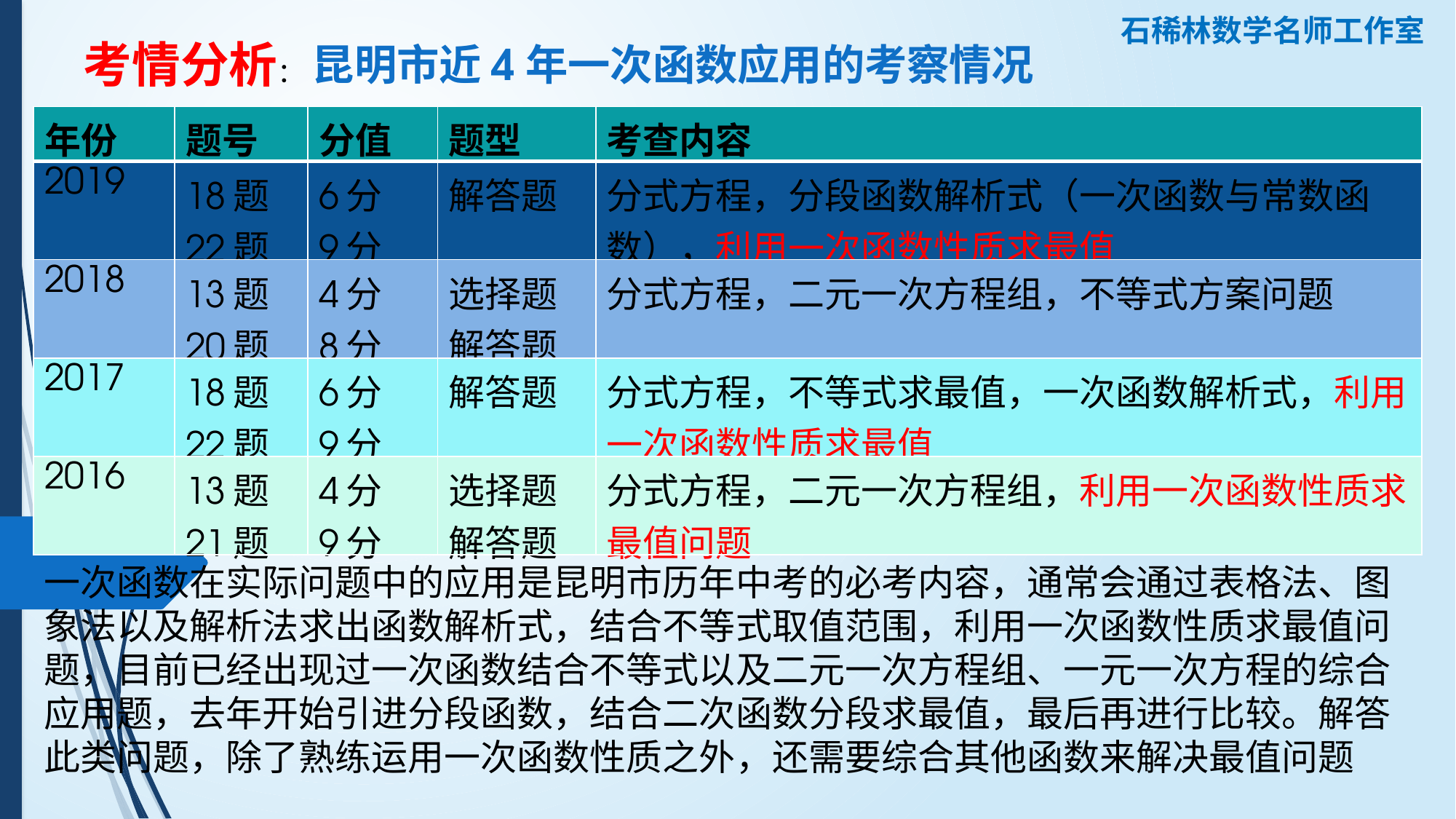

石稀林数学名师工作室
考情分析：
昆明市近4年一次函数应用的考察情况
| 年份 | 题号 | 分值 | 题型 | 考查内容 |
| --- | --- | --- | --- | --- |
| 2019 | 18题22题 | 6分 9分 | 解答题 | 分式方程，分段函数解析式（一次函数与常数函数），利用一次函数性质求最值 |
| 2018 | 13题 20题 | 4分 8分 | 选择题 解答题 | 分式方程，二元一次方程组，不等式方案问题 |
| 2017 | 18题 22题 | 6分 9分 | 解答题 | 分式方程，不等式求最值，一次函数解析式，利用一次函数性质求最值 |
| 2016 | 13题 21题 | 4分 9分 | 选择题 解答题 | 分式方程，二元一次方程组，利用一次函数性质求最值问题 |
一次函数在实际问题中的应用是昆明市历年中考的必考内容，通常会通过表格法、图象法以及解析法求出函数解析式，结合不等式取值范围，利用一次函数性质求最值问题，目前已经出现过一次函数结合不等式以及二元一次方程组、一元一次方程的综合应用题，去年开始引进分段函数，结合二次函数分段求最值，最后再进行比较。解答此类问题，除了熟练运用一次函数性质之外，还需要综合其他函数来解决最值问题